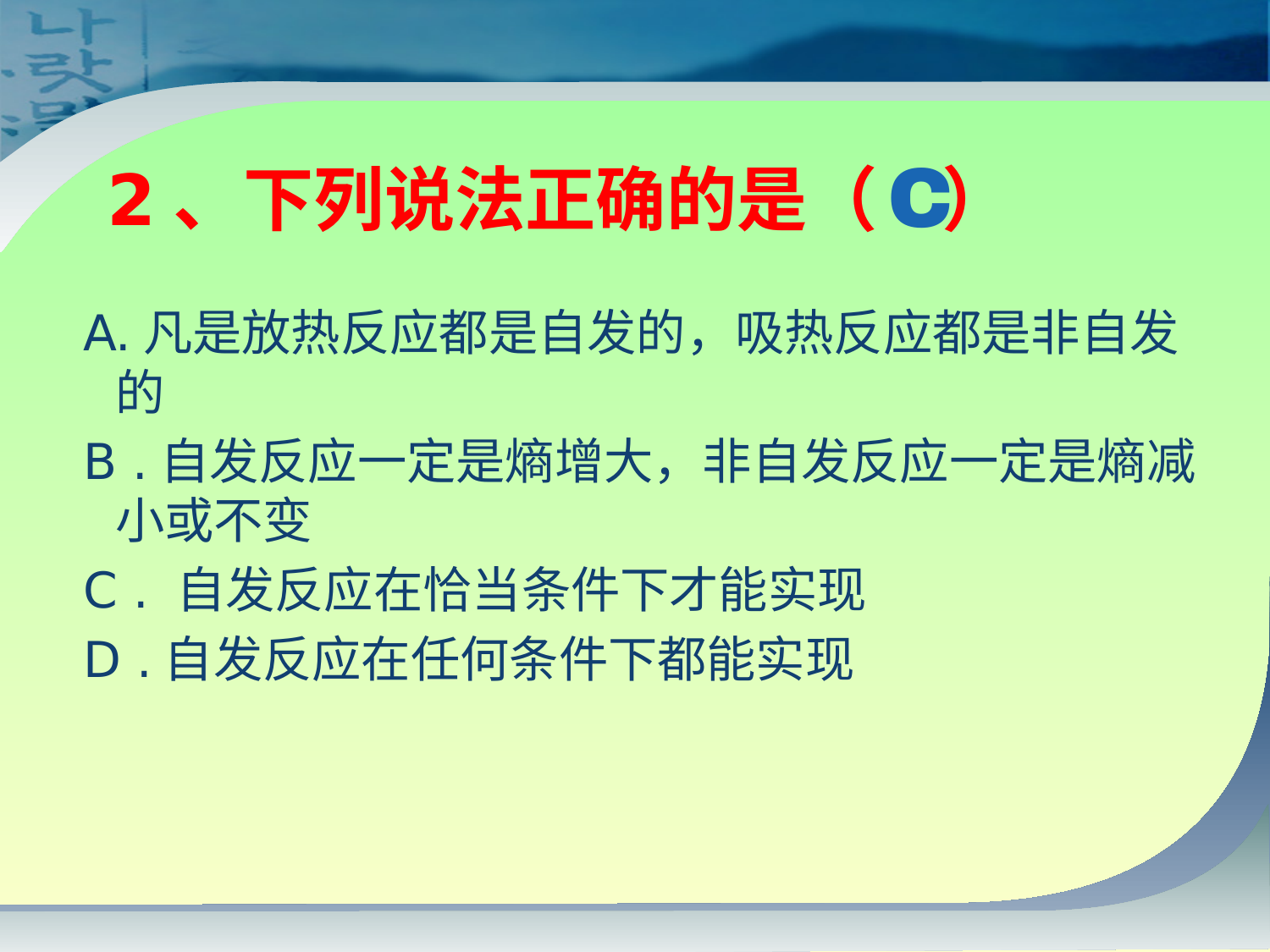

# 2、下列说法正确的是（    ）
C
 A.凡是放热反应都是自发的，吸热反应都是非自发的
 B .自发反应一定是熵增大，非自发反应一定是熵减小或不变
 C . 自发反应在恰当条件下才能实现
 D .自发反应在任何条件下都能实现